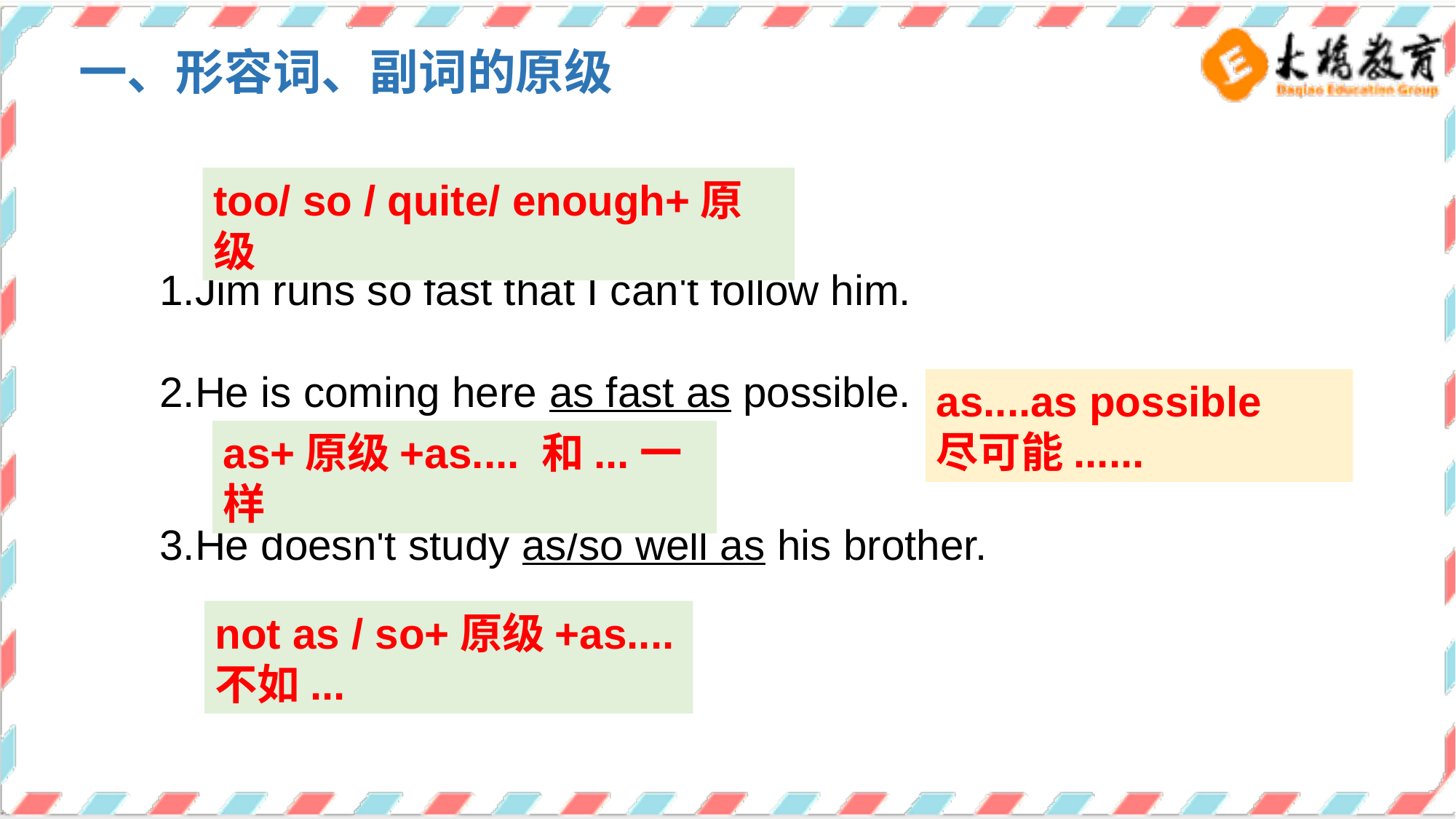

一、形容词、副词的原级

1.Jim runs so fast that I can't follow him.

2.He is coming here as fast as possible.

3.He doesn't study as/so well as his brother.
too/ so / quite/ enough+原级
as....as possible
尽可能......
as+原级+as.... 和...一样
not as / so+原级+as....
不如...